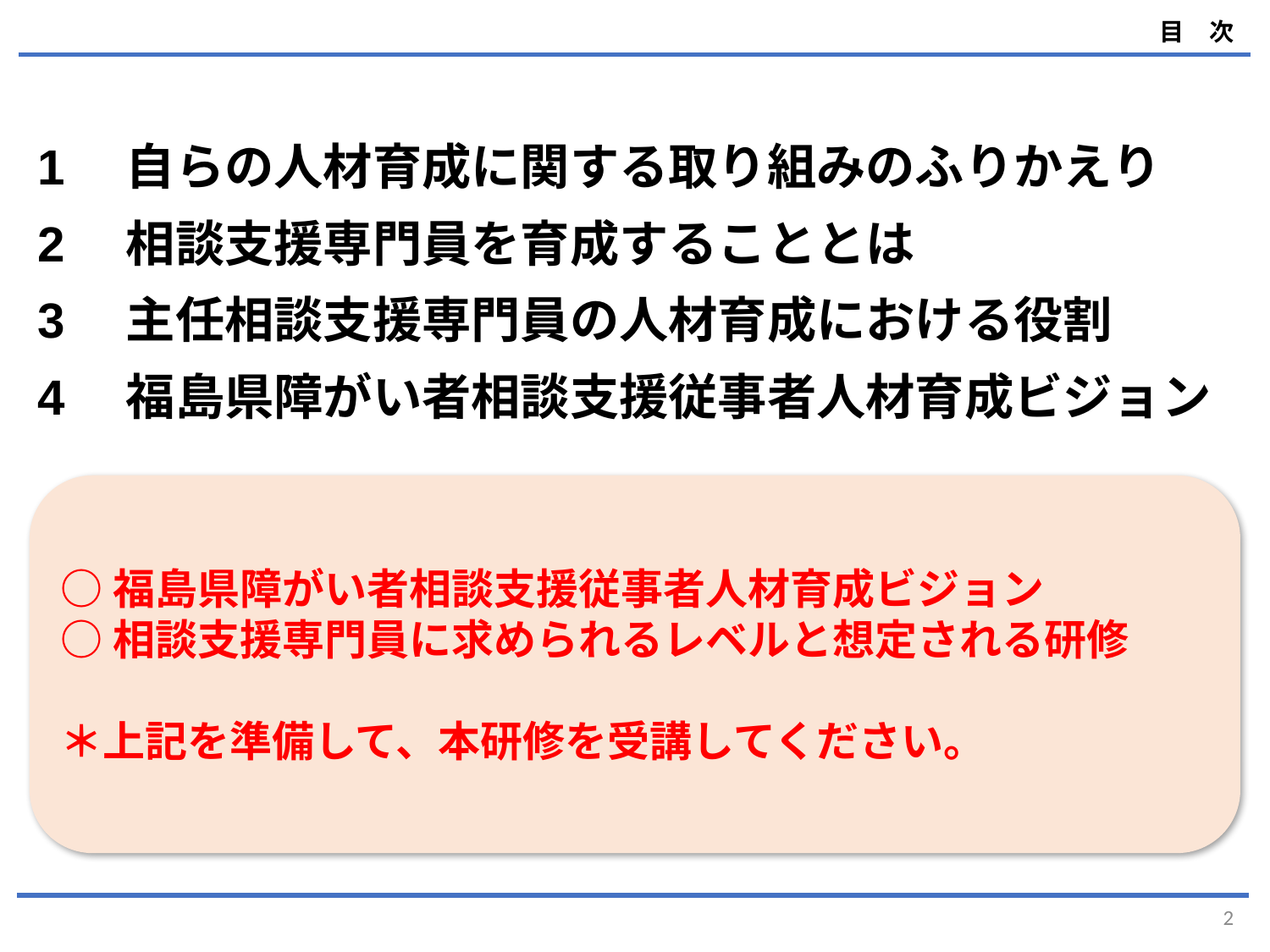

目　次
1　自らの人材育成に関する取り組みのふりかえり
2　相談支援専門員を育成することとは
3　主任相談支援専門員の人材育成における役割
4　福島県障がい者相談支援従事者人材育成ビジョン
○福島県障がい者相談支援従事者人材育成ビジョン
○相談支援専門員に求められるレベルと想定される研修

＊上記を準備して、本研修を受講してください。
2